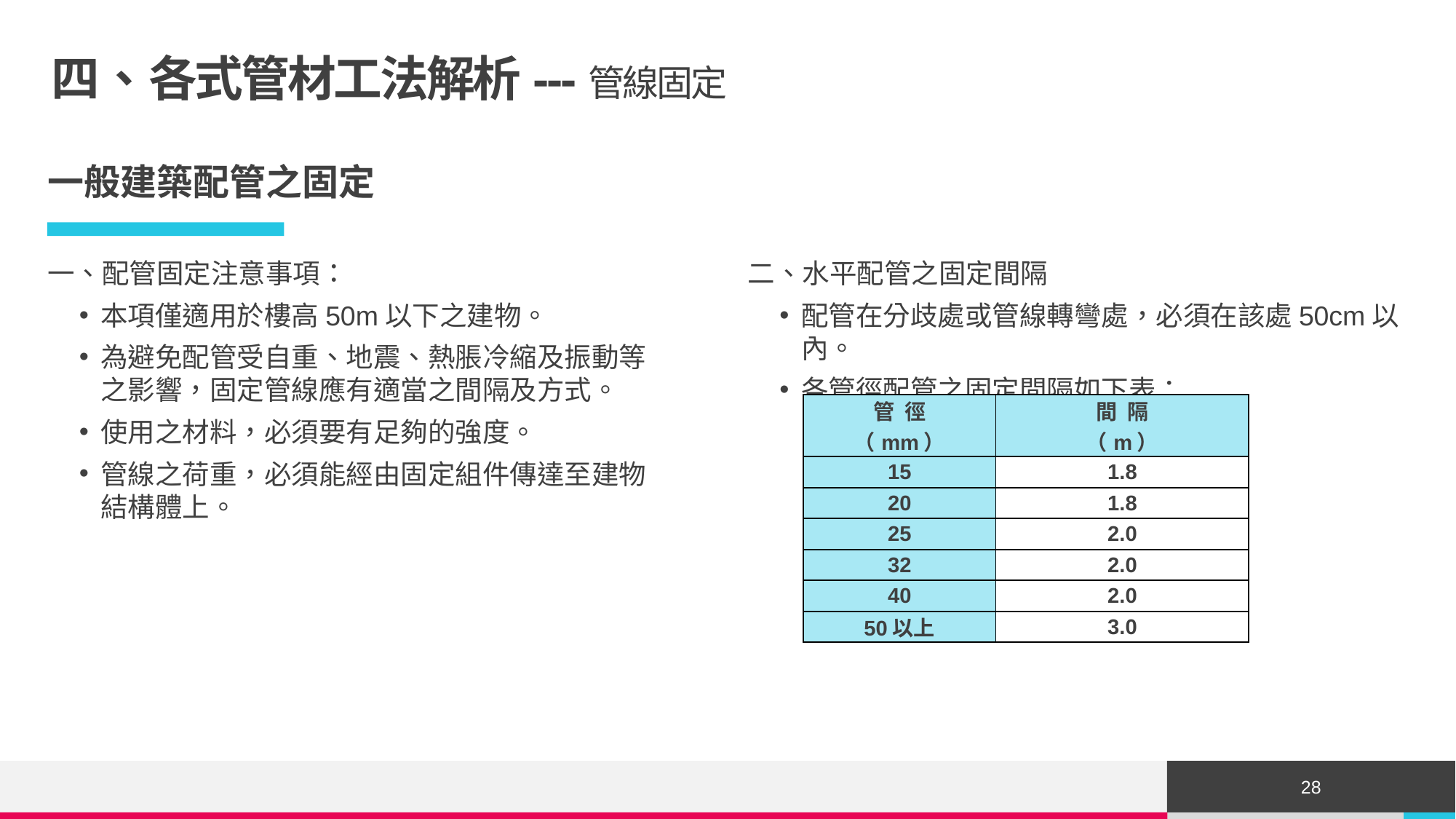

# 四、各式管材工法解析---管線固定
一般建築配管之固定

二、水平配管之固定間隔
配管在分歧處或管線轉彎處，必須在該處50cm以內。
各管徑配管之固定間隔如下表：

一、配管固定注意事項：
本項僅適用於樓高50m以下之建物。
為避免配管受自重、地震、熱脹冷縮及振動等之影響，固定管線應有適當之間隔及方式。
使用之材料，必須要有足夠的強度。
管線之荷重，必須能經由固定組件傳達至建物結構體上。
| 管 徑 （mm） | 間 隔 （m） |
| --- | --- |
| 15 | 1.8 |
| 20 | 1.8 |
| 25 | 2.0 |
| 32 | 2.0 |
| 40 | 2.0 |
| 50以上 | 3.0 |
28